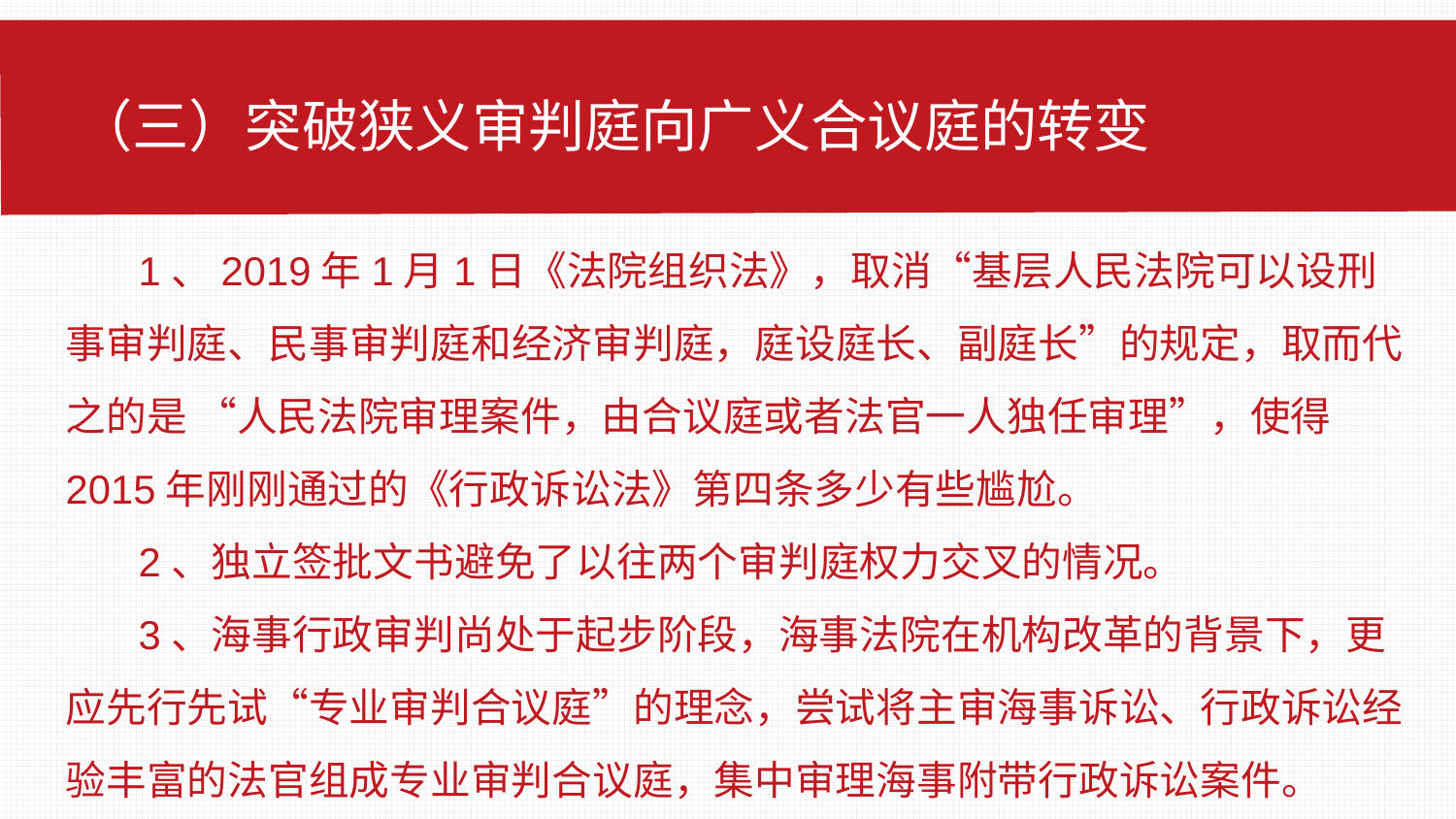

（三）突破狭义审判庭向广义合议庭的转变
1、2019年1月1日《法院组织法》，取消“基层人民法院可以设刑事审判庭、民事审判庭和经济审判庭，庭设庭长、副庭长”的规定，取而代之的是 “人民法院审理案件，由合议庭或者法官一人独任审理”，使得2015年刚刚通过的《行政诉讼法》第四条多少有些尴尬。
2、独立签批文书避免了以往两个审判庭权力交叉的情况。
3、海事行政审判尚处于起步阶段，海事法院在机构改革的背景下，更应先行先试“专业审判合议庭”的理念，尝试将主审海事诉讼、行政诉讼经验丰富的法官组成专业审判合议庭，集中审理海事附带行政诉讼案件。